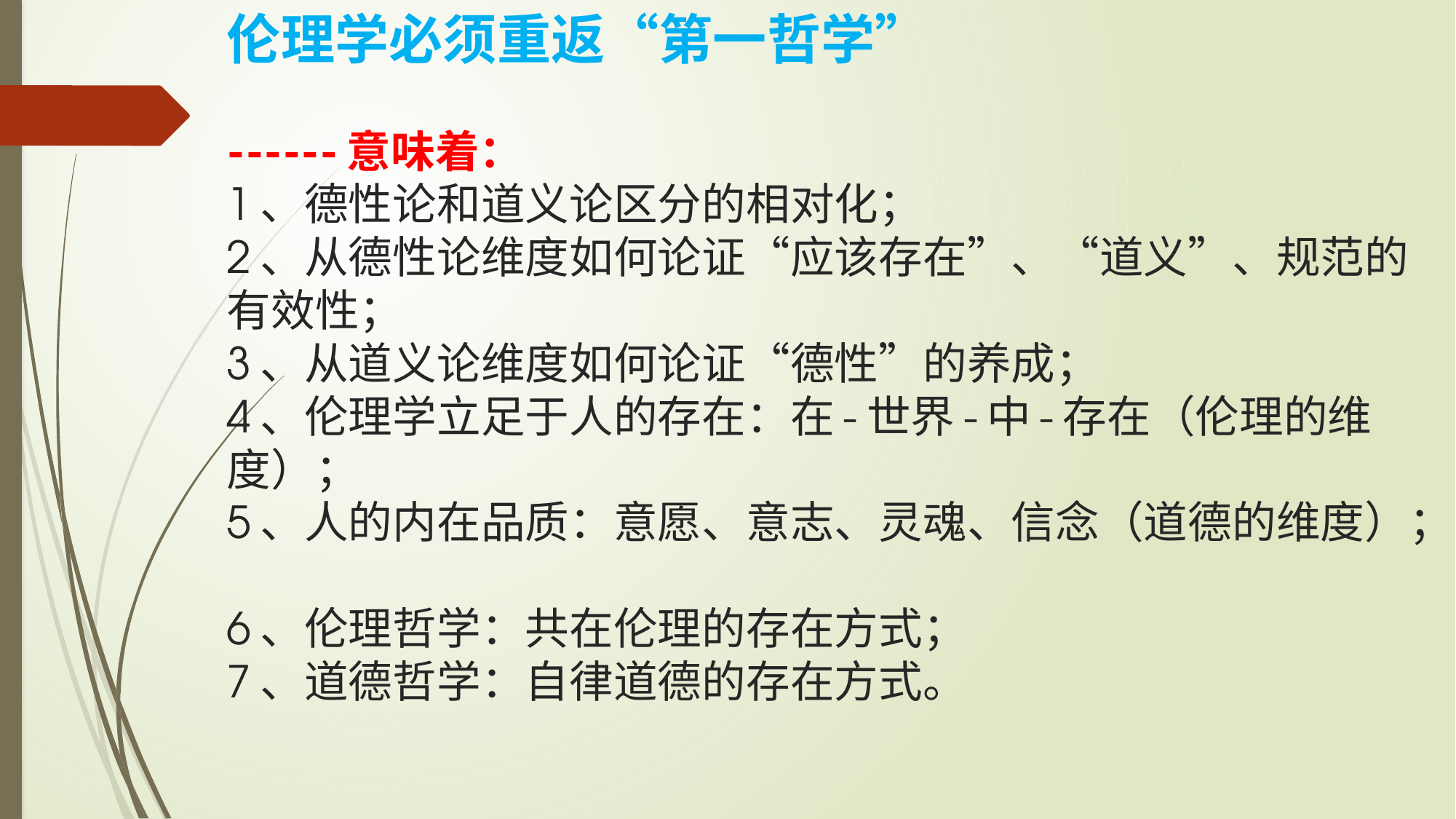

# 伦理学必须重返“第一哲学”   ------意味着： 1、德性论和道义论区分的相对化； 2、从德性论维度如何论证“应该存在”、“道义”、规范的有效性； 3、从道义论维度如何论证“德性”的养成； 4、伦理学立足于人的存在：在-世界-中-存在（伦理的维度）； 5、人的内在品质：意愿、意志、灵魂、信念（道德的维度）； 6、伦理哲学：共在伦理的存在方式； 7、道德哲学：自律道德的存在方式。